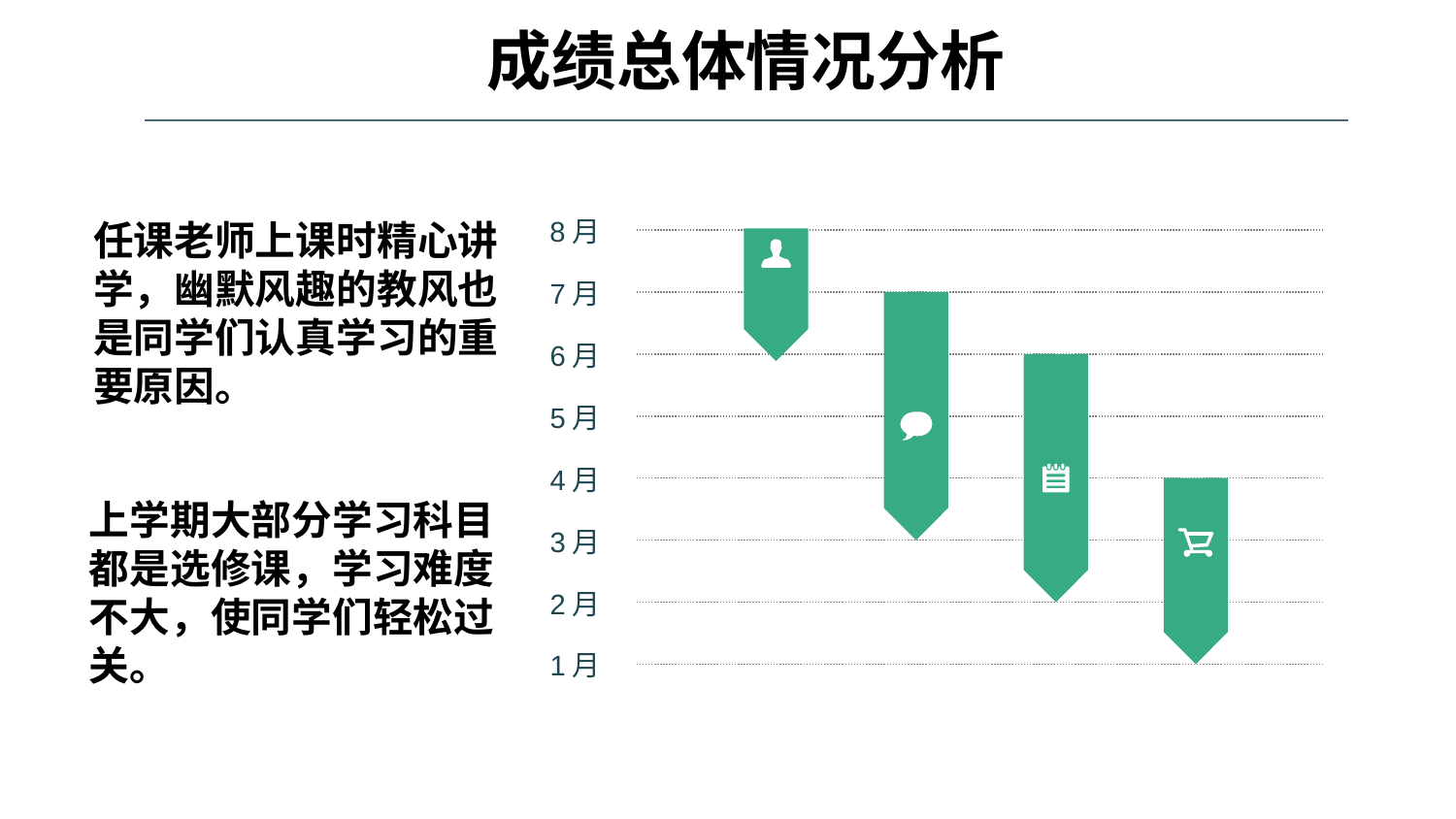

成绩总体情况分析
8月
任课老师上课时精心讲学，幽默风趣的教风也是同学们认真学习的重要原因。

7月
6月

5月

4月

上学期大部分学习科目都是选修课，学习难度不大，使同学们轻松过关。
3月

2月
1月
办公资源